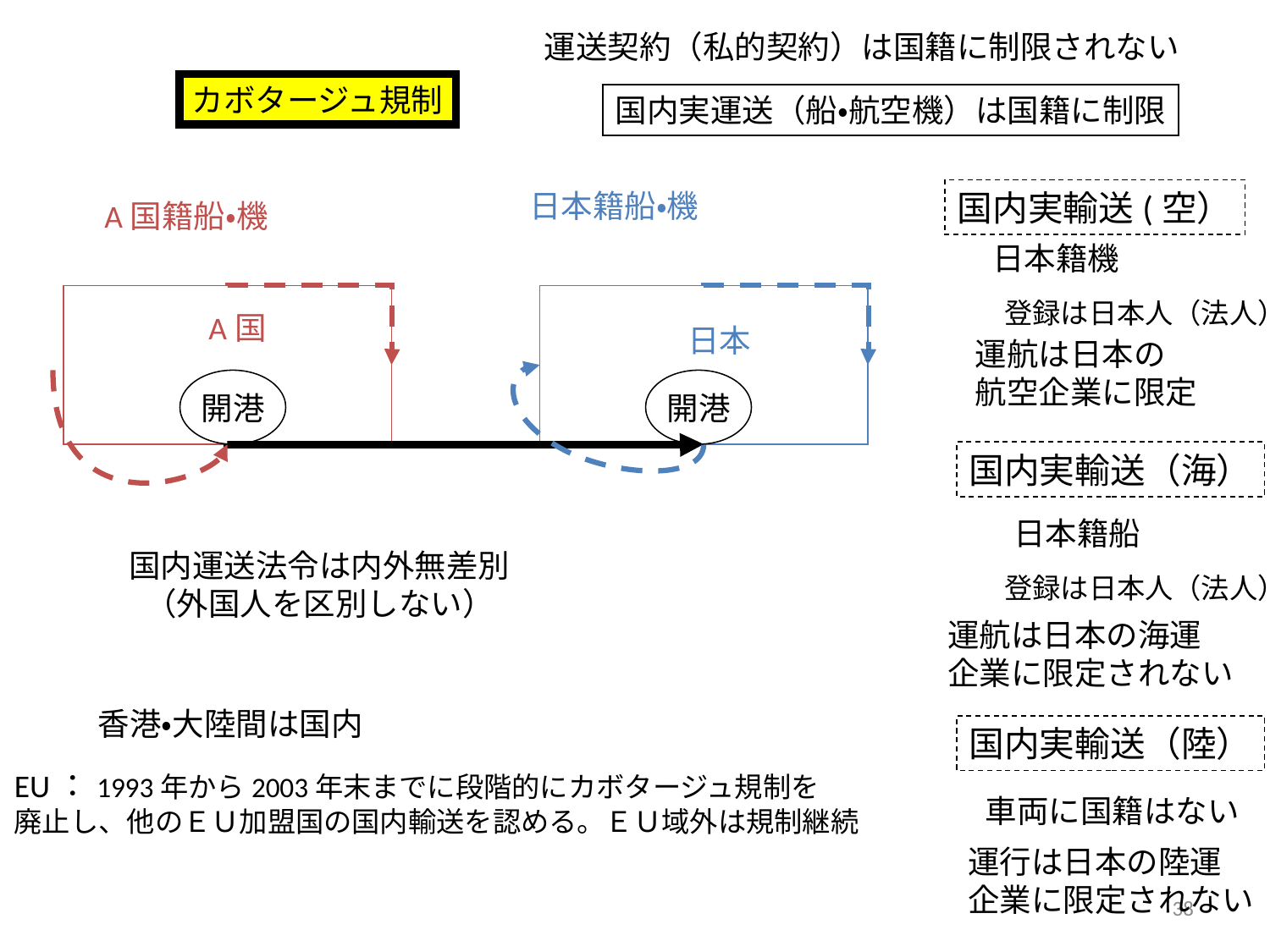

運送契約（私的契約）は国籍に制限されない
カボタージュ規制
国内実運送（船・航空機）は国籍に制限
国内実輸送(空）
日本籍船・機
A国籍船・機
日本籍機

登録は日本人（法人）
A国
日本
運航は日本の
航空企業に限定
開港
開港
国内実輸送（海）
日本籍船
国内運送法令は内外無差別
（外国人を区別しない）
登録は日本人（法人）
運航は日本の海運
企業に限定されない
香港・大陸間は国内
国内実輸送（陸）
EU：1993年から2003年末までに段階的にカボタージュ規制を
廃止し、他のＥＵ加盟国の国内輸送を認める。ＥＵ域外は規制継続
車両に国籍はない
運行は日本の陸運
企業に限定されない
38